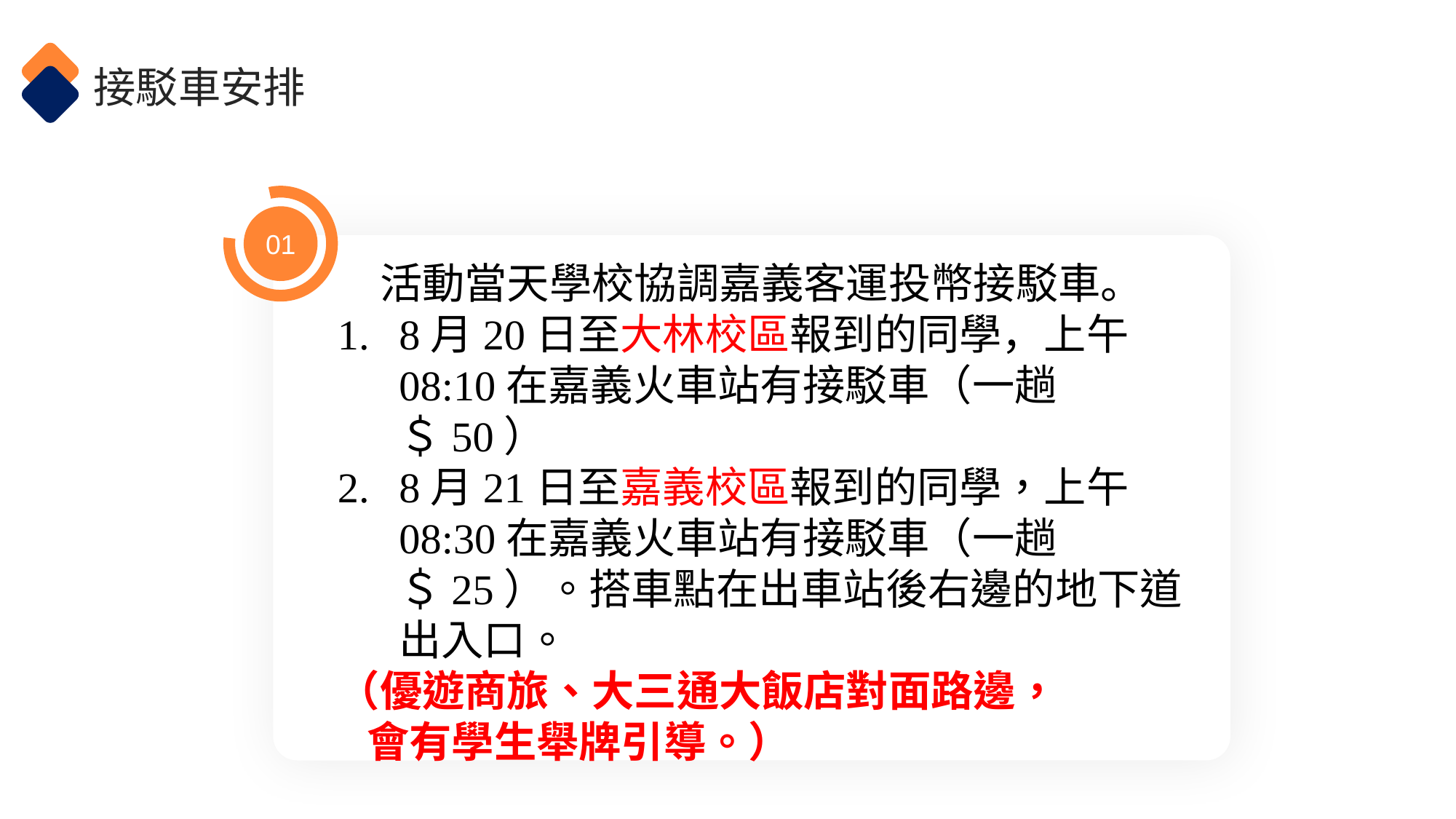

接駁車安排

01

活動當天學校協調嘉義客運投幣接駁車。
8月20日至大林校區報到的同學，上午   08:10在嘉義火車站有接駁車（一趟＄50）
8月21日至嘉義校區報到的同學，上午08:30在嘉義火車站有接駁車（一趟＄25）。搭車點在出車站後右邊的地下道出入口。
（優遊商旅、大三通大飯店對面路邊，
  會有學生舉牌引導。）